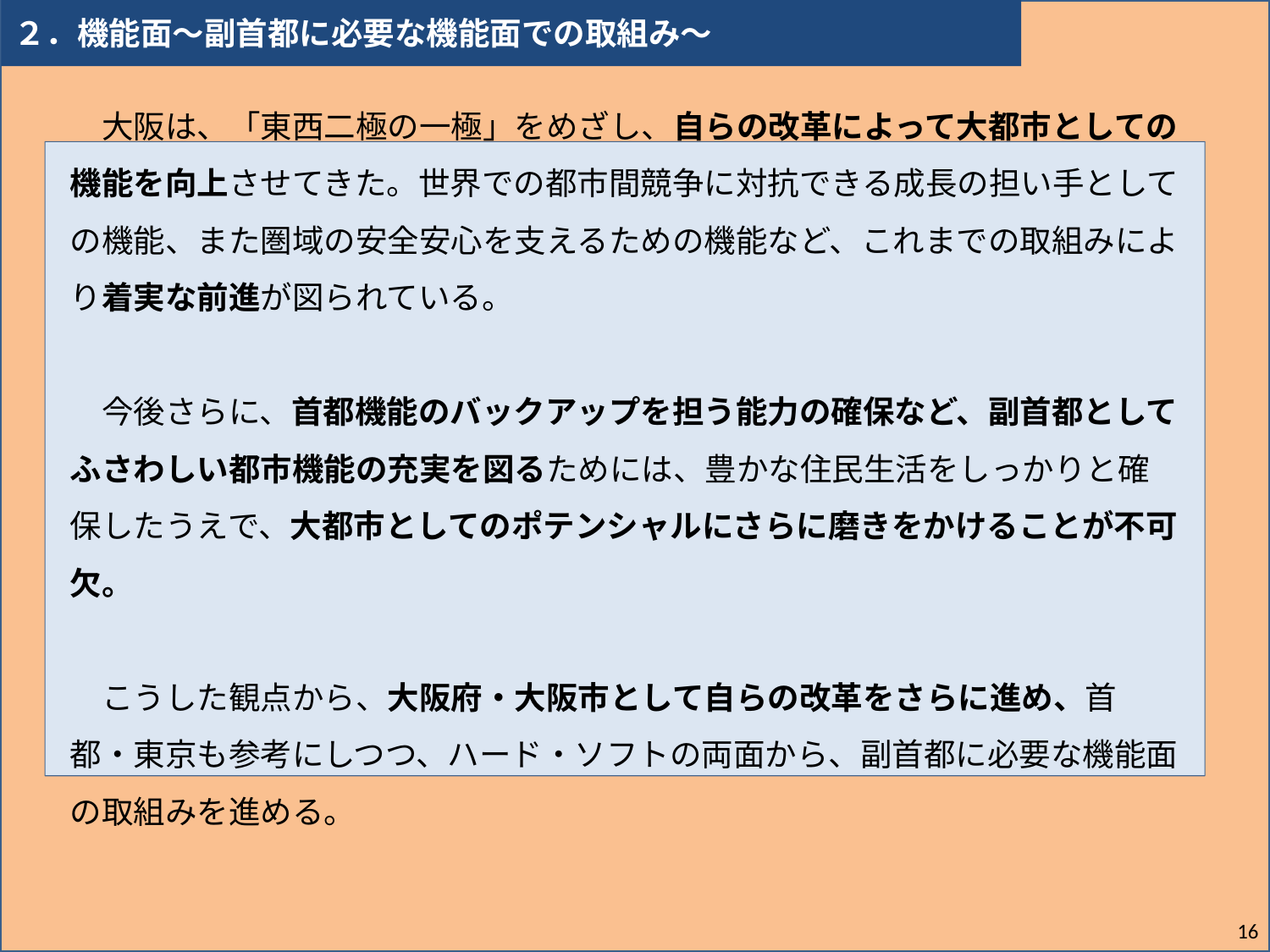

２．機能面～副首都に必要な機能面での取組み～
　大阪は、「東西二極の一極」をめざし、自らの改革によって大都市としての機能を向上させてきた。世界での都市間競争に対抗できる成長の担い手としての機能、また圏域の安全安心を支えるための機能など、これまでの取組みにより着実な前進が図られている。

　今後さらに、首都機能のバックアップを担う能力の確保など、副首都としてふさわしい都市機能の充実を図るためには、豊かな住民生活をしっかりと確保したうえで、大都市としてのポテンシャルにさらに磨きをかけることが不可欠。

　こうした観点から、大阪府・大阪市として自らの改革をさらに進め、首都・東京も参考にしつつ、ハード・ソフトの両面から、副首都に必要な機能面の取組みを進める。
16